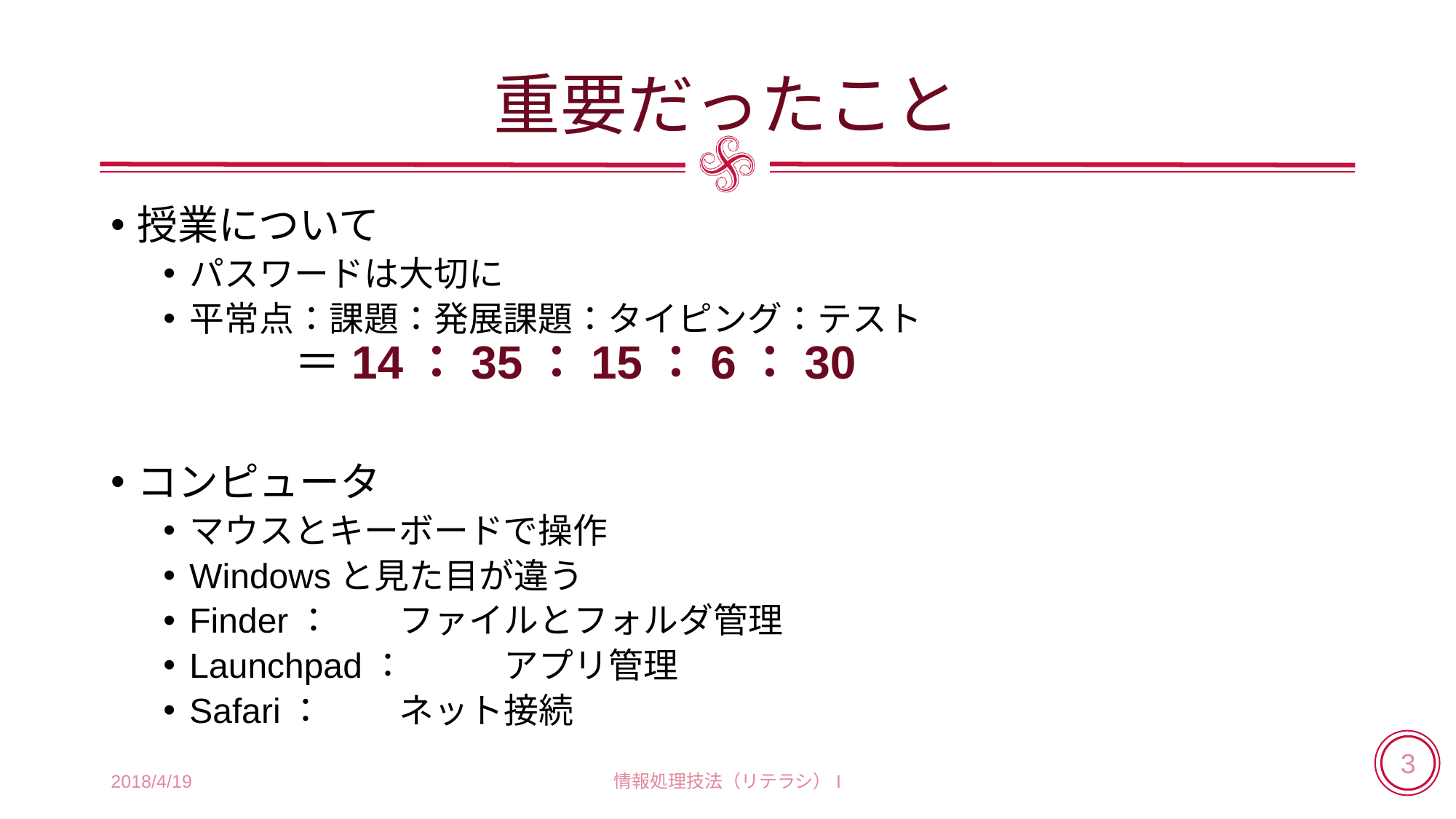

# 重要だったこと
授業について
パスワードは大切に
平常点：課題：発展課題：タイピング：テスト
					＝14：35：15：6：30

コンピュータ
マウスとキーボードで操作
Windowsと見た目が違う
Finder：	ファイルとフォルダ管理
Launchpad：	アプリ管理
Safari：		ネット接続

2018/4/19
情報処理技法（リテラシ）I